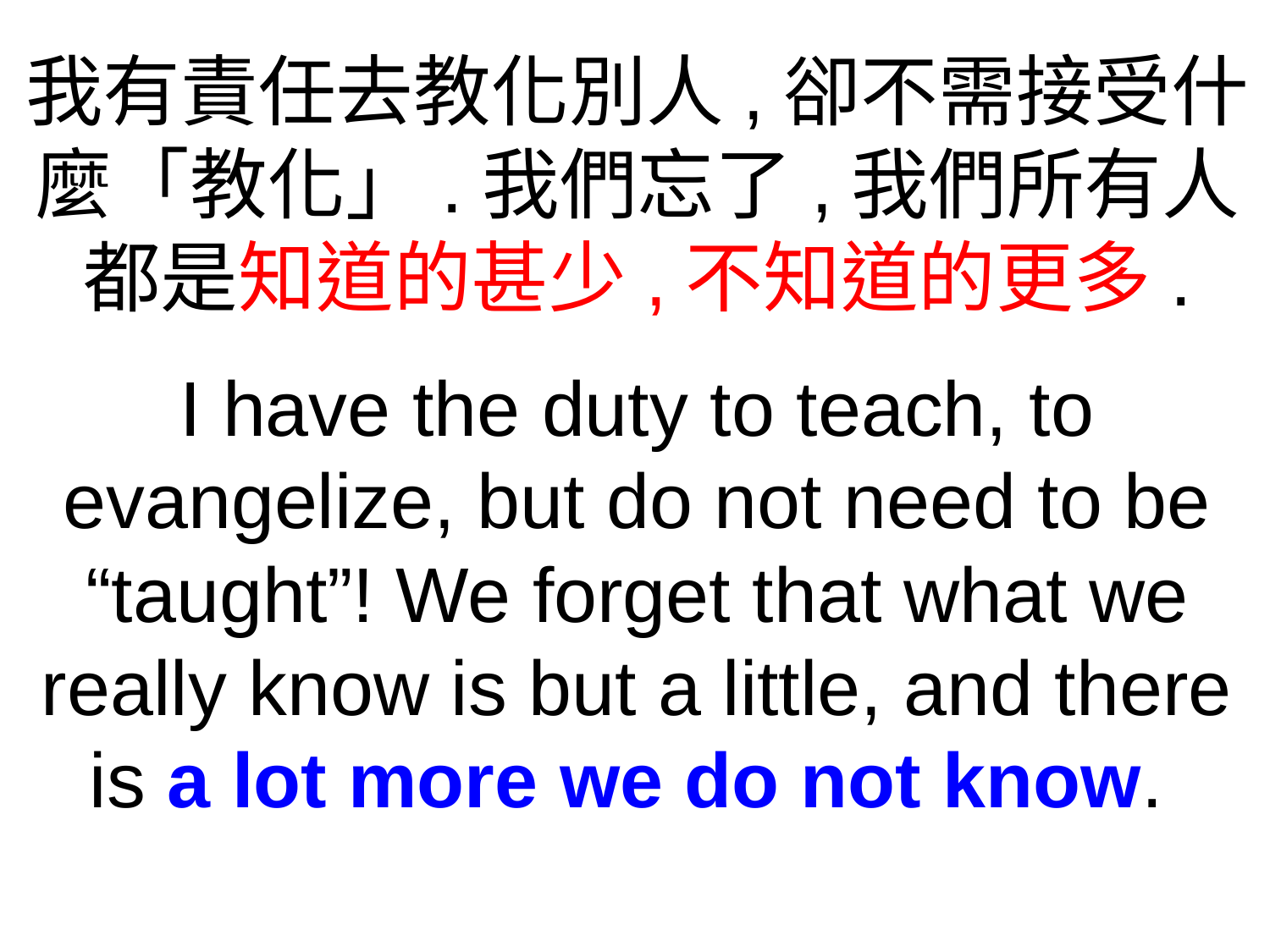

我有責任去教化別人,卻不需接受什麼「教化」.我們忘了,我們所有人
都是知道的甚少,不知道的更多.
I have the duty to teach, to evangelize, but do not need to be “taught”! We forget that what we really know is but a little, and there is a lot more we do not know.